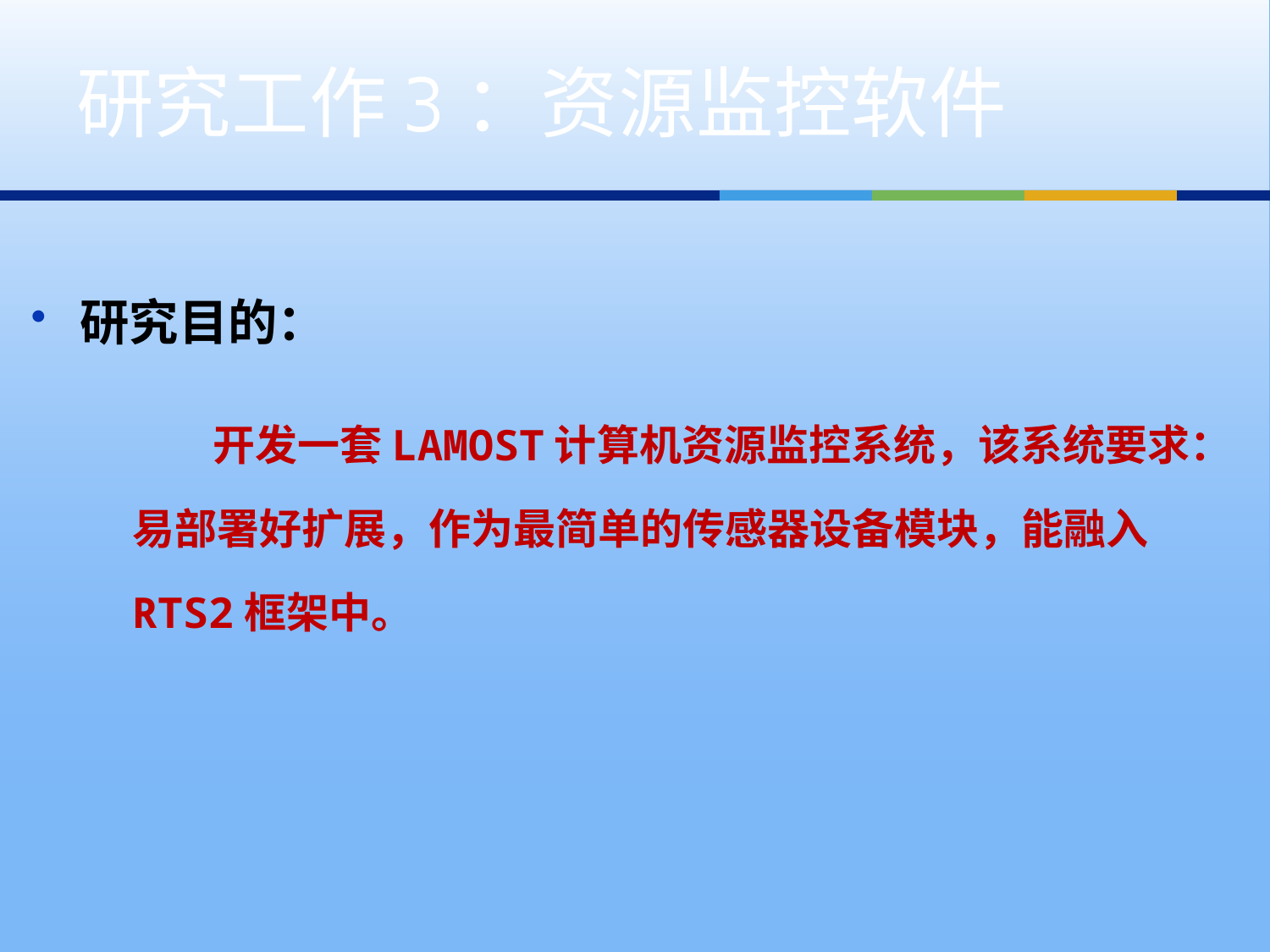

# 研究工作3：资源监控软件

研究目的：

开发一套LAMOST计算机资源监控系统，该系统要求：

易部署好扩展，作为最简单的传感器设备模块，能融入

RTS2框架中。